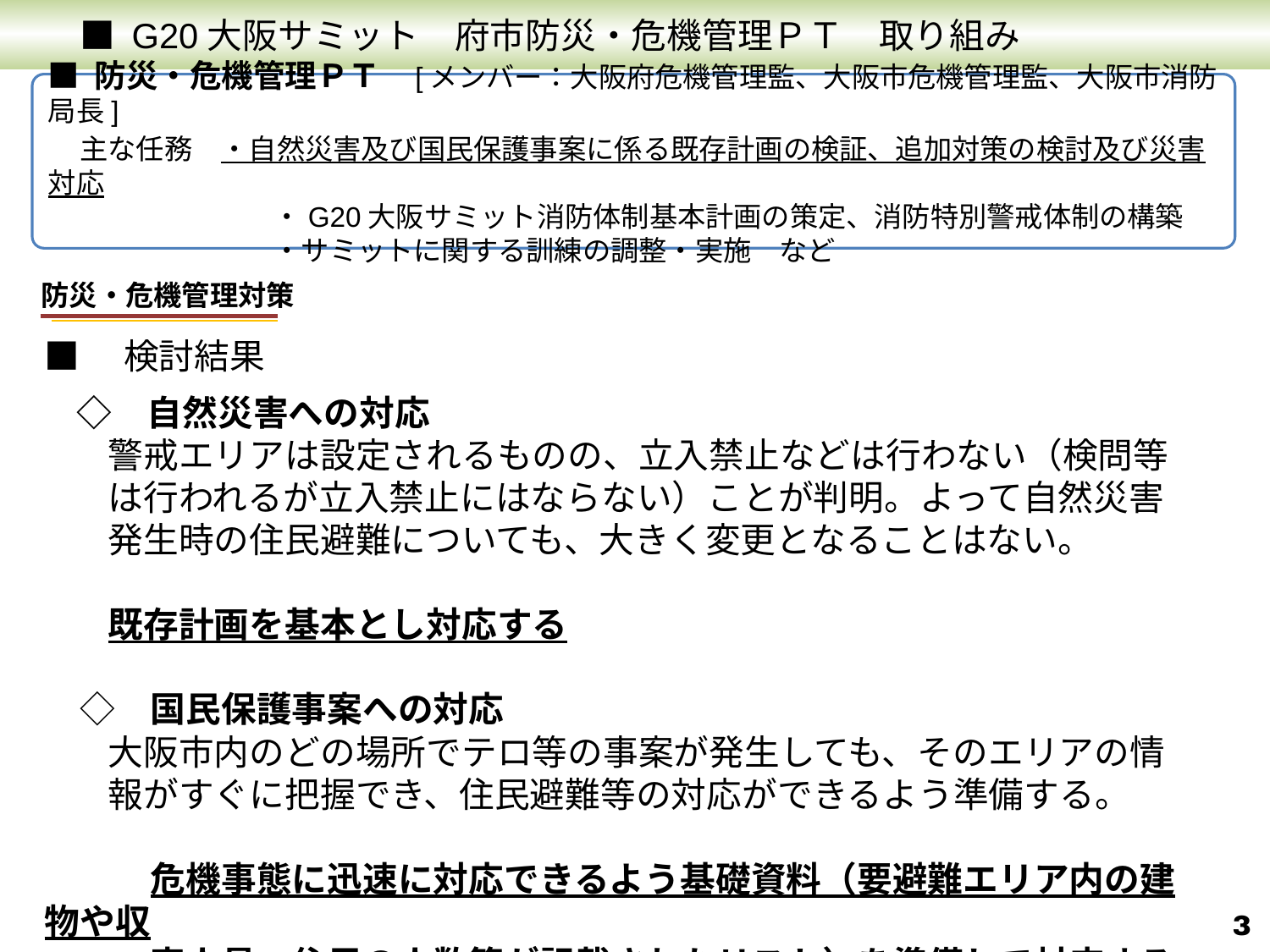

■ G20大阪サミット　府市防災・危機管理ＰＴ　取り組み
■ 防災・危機管理ＰＴ　[メンバー：大阪府危機管理監、大阪市危機管理監、大阪市消防局長]
　主な任務　・自然災害及び国民保護事案に係る既存計画の検証、追加対策の検討及び災害対応
　　　　　　　　・G20大阪サミット消防体制基本計画の策定、消防特別警戒体制の構築
　　　　　　　　・サミットに関する訓練の調整・実施　など
防災・危機管理対策
■　検討結果

　◇　自然災害への対応
警戒エリアは設定されるものの、立入禁止などは行わない（検問等は行われるが立入禁止にはならない）ことが判明。よって自然災害発生時の住民避難についても、大きく変更となることはない。

既存計画を基本とし対応する

　◇　国民保護事案への対応
大阪市内のどの場所でテロ等の事案が発生しても、そのエリアの情報がすぐに把握でき、住民避難等の対応ができるよう準備する。

　　　危機事態に迅速に対応できるよう基礎資料（要避難エリア内の建物や収
　　　容人員、住民の人数等が記載されたリスト）を準備して対応する

3